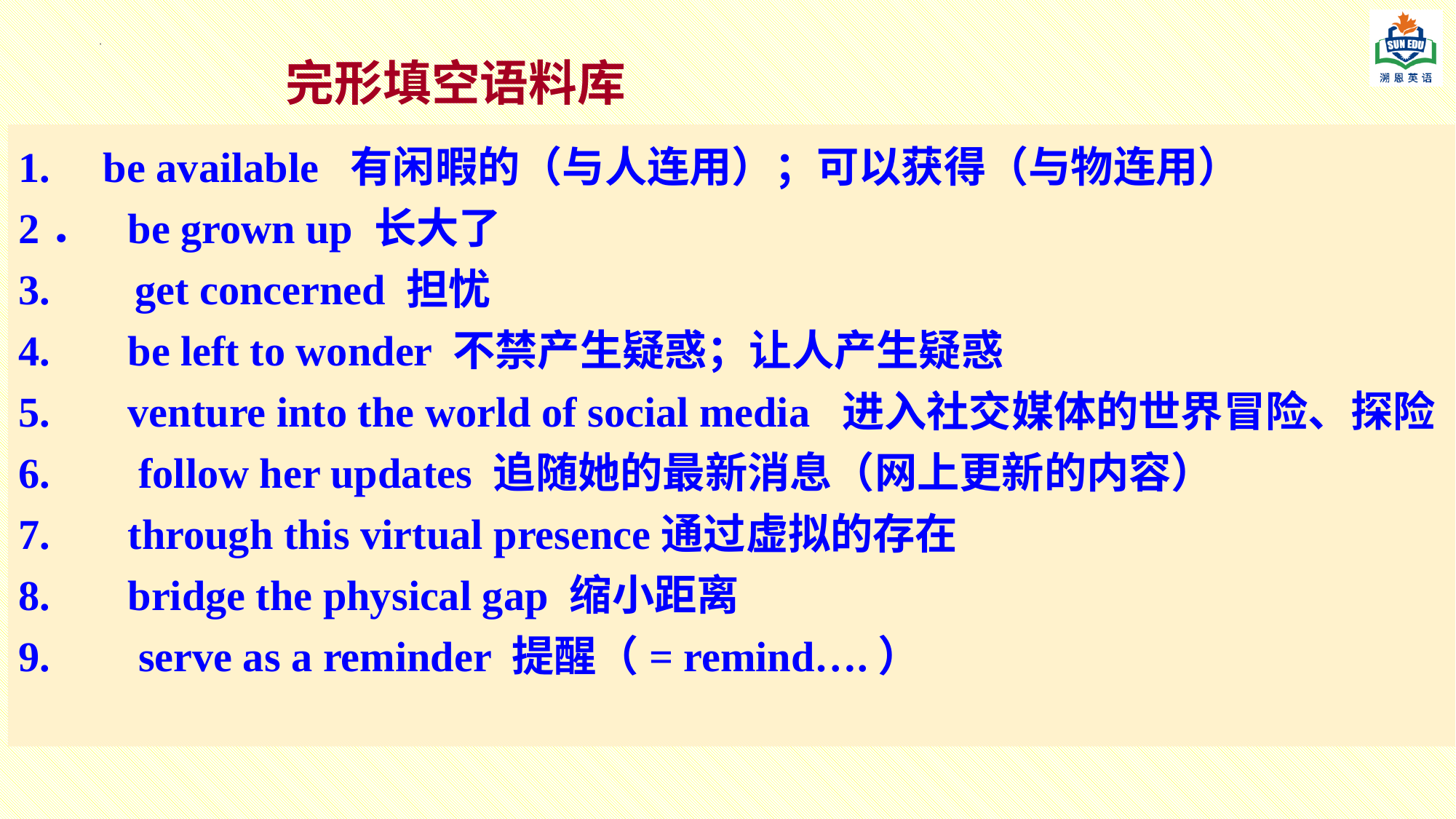

完形填空语料库
1.     be available  有闲暇的（与人连用）；可以获得（与物连用）
2．	be grown up 长大了
3.        get concerned 担忧
4.	be left to wonder 不禁产生疑惑；让人产生疑惑
5.	venture into the world of social media  进入社交媒体的世界冒险、探险
6.	 follow her updates 追随她的最新消息（网上更新的内容）
7.	through this virtual presence通过虚拟的存在
8.	bridge the physical gap 缩小距离
9.	 serve as a reminder 提醒（= remind….）